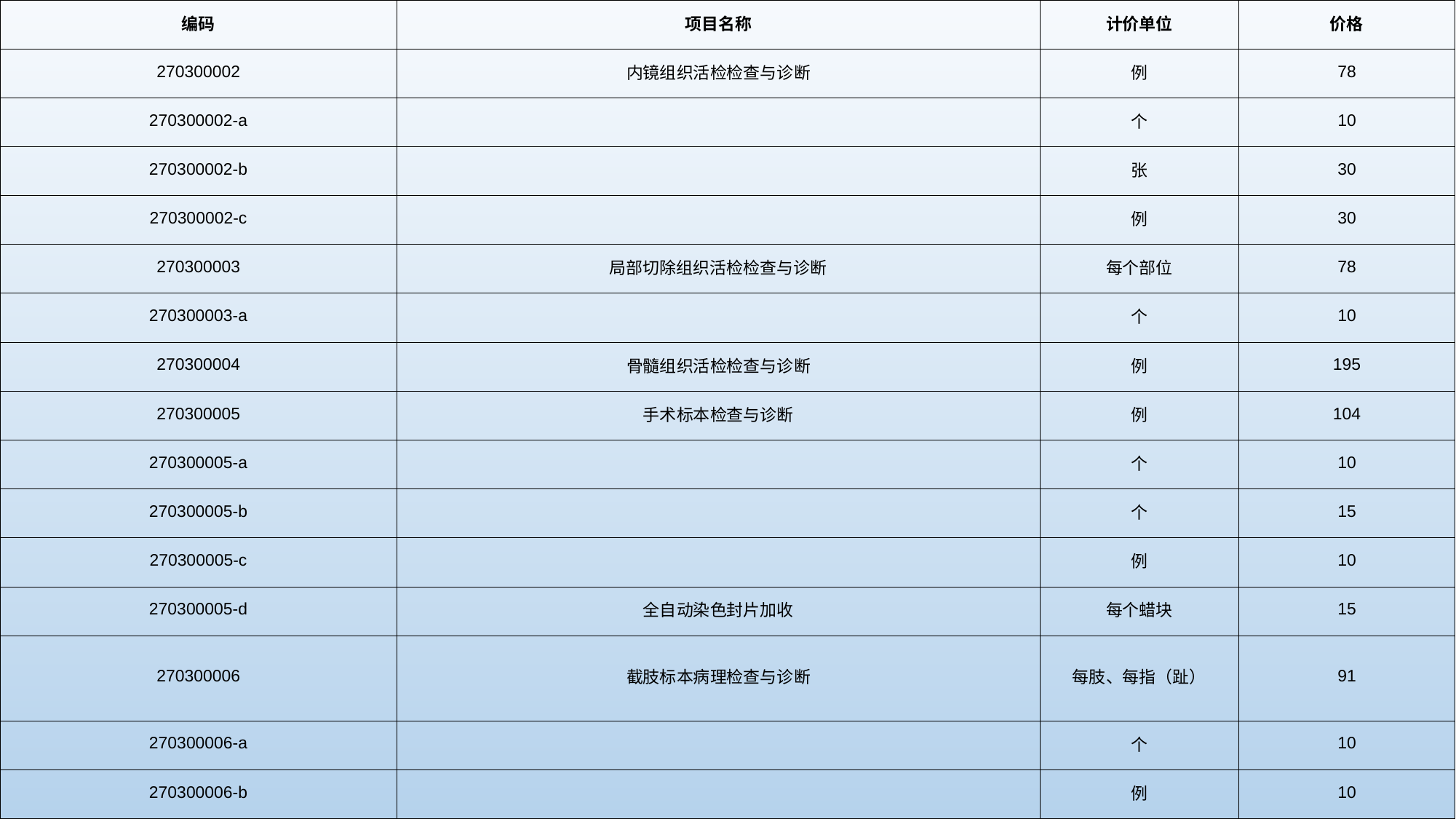

| 编码 | 项目名称 | 计价单位 | 价格 |
| --- | --- | --- | --- |
| 270300002 | 内镜组织活检检查与诊断 | 例 | 78 |
| 270300002-a |  | 个 | 10 |
| 270300002-b |  | 张 | 30 |
| 270300002-c |  | 例 | 30 |
| 270300003 | 局部切除组织活检检查与诊断 | 每个部位 | 78 |
| 270300003-a |  | 个 | 10 |
| 270300004 | 骨髓组织活检检查与诊断 | 例 | 195 |
| 270300005 | 手术标本检查与诊断 | 例 | 104 |
| 270300005-a |  | 个 | 10 |
| 270300005-b |  | 个 | 15 |
| 270300005-c |  | 例 | 10 |
| 270300005-d | 全自动染色封片加收 | 每个蜡块 | 15 |
| 270300006 | 截肢标本病理检查与诊断 | 每肢、每指（趾） | 91 |
| 270300006-a |  | 个 | 10 |
| 270300006-b |  | 例 | 10 |